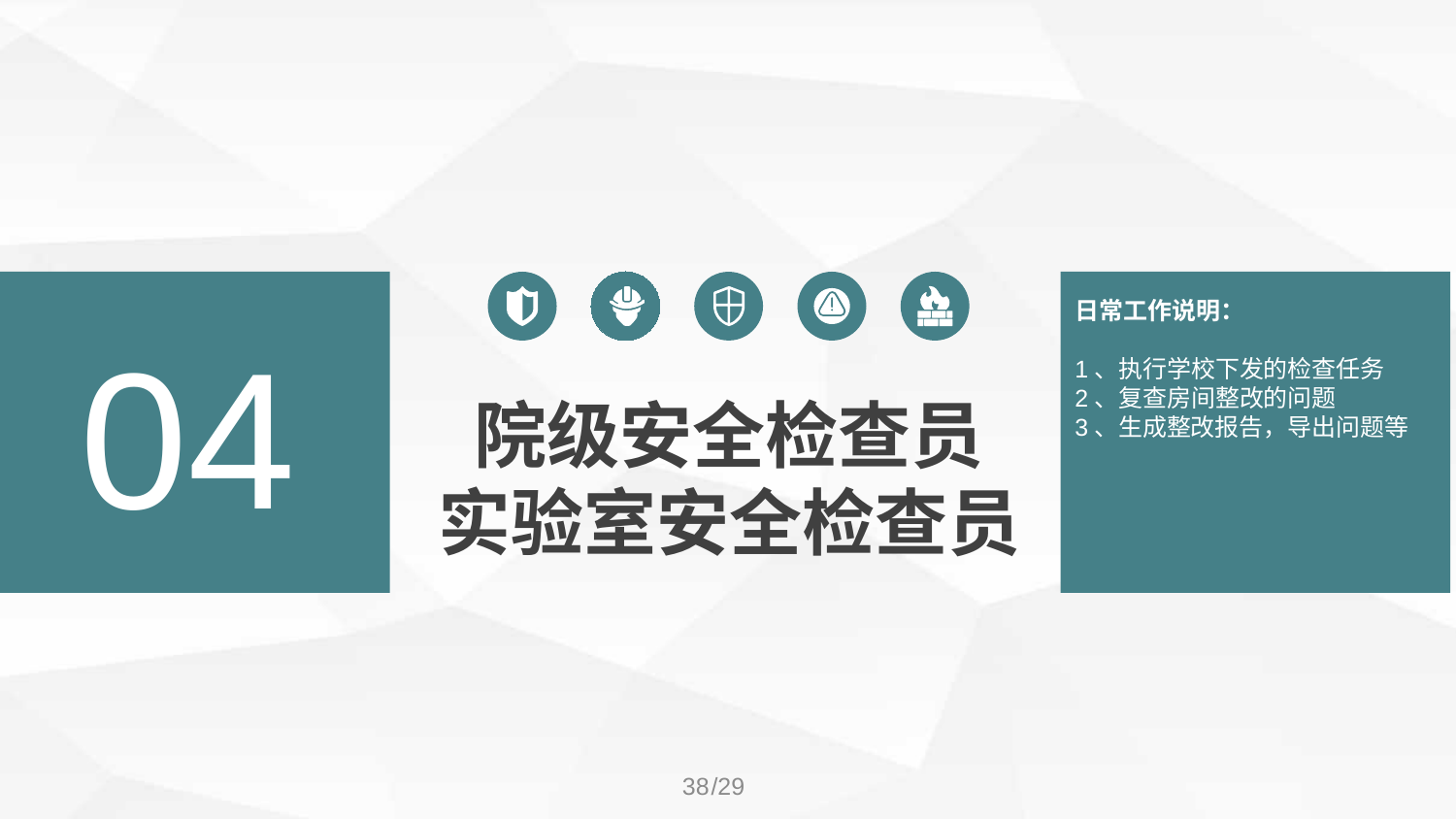

日常工作说明：

1、执行学校下发的检查任务
2、复查房间整改的问题
3、生成整改报告，导出问题等
04
院级安全检查员
实验室安全检查员
38
/29